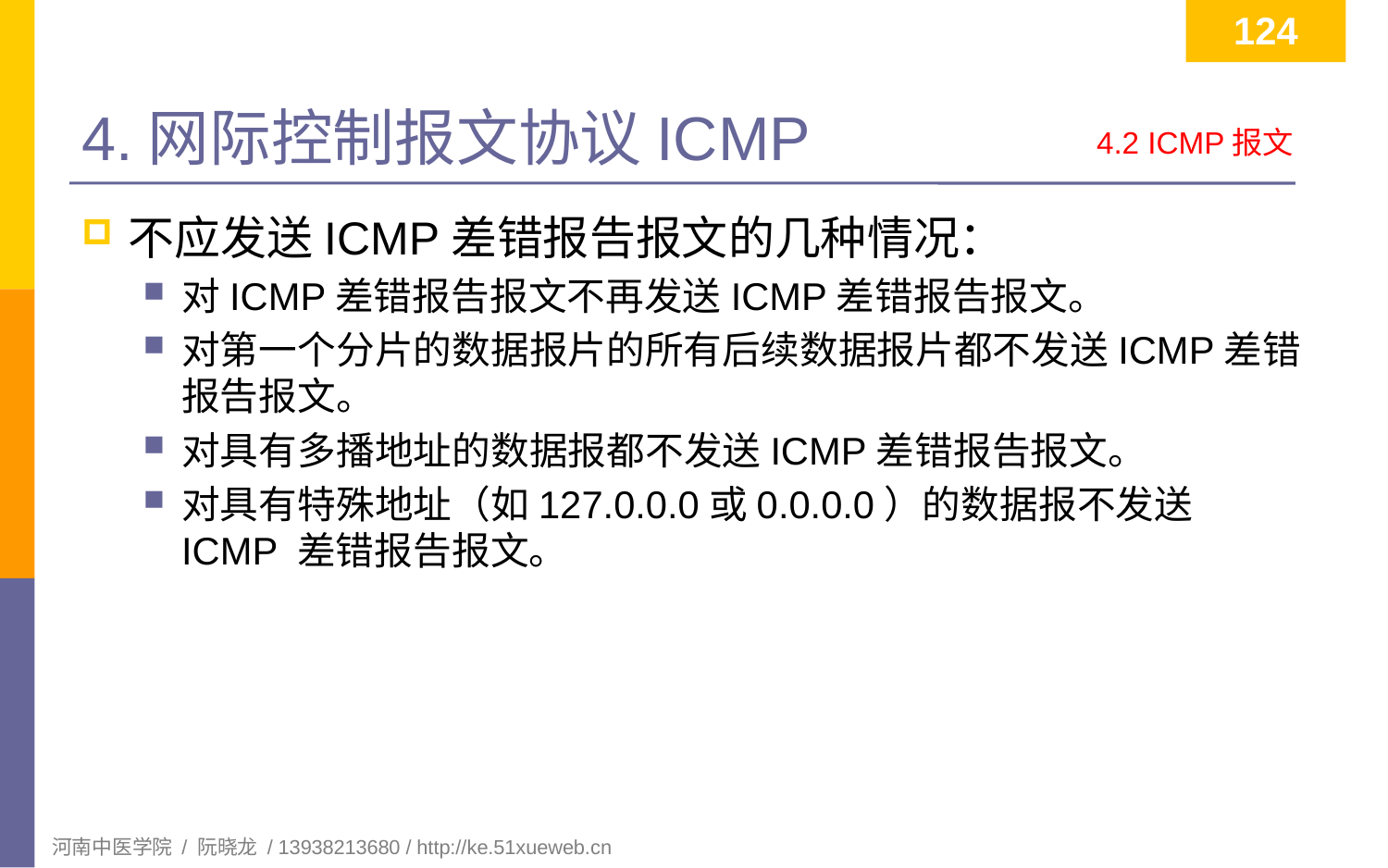

124
# 4.网际控制报文协议ICMP
4.2 ICMP报文
不应发送ICMP差错报告报文的几种情况：
对ICMP差错报告报文不再发送ICMP差错报告报文。
对第一个分片的数据报片的所有后续数据报片都不发送ICMP差错报告报文。
对具有多播地址的数据报都不发送ICMP差错报告报文。
对具有特殊地址（如127.0.0.0或0.0.0.0）的数据报不发送 ICMP 差错报告报文。